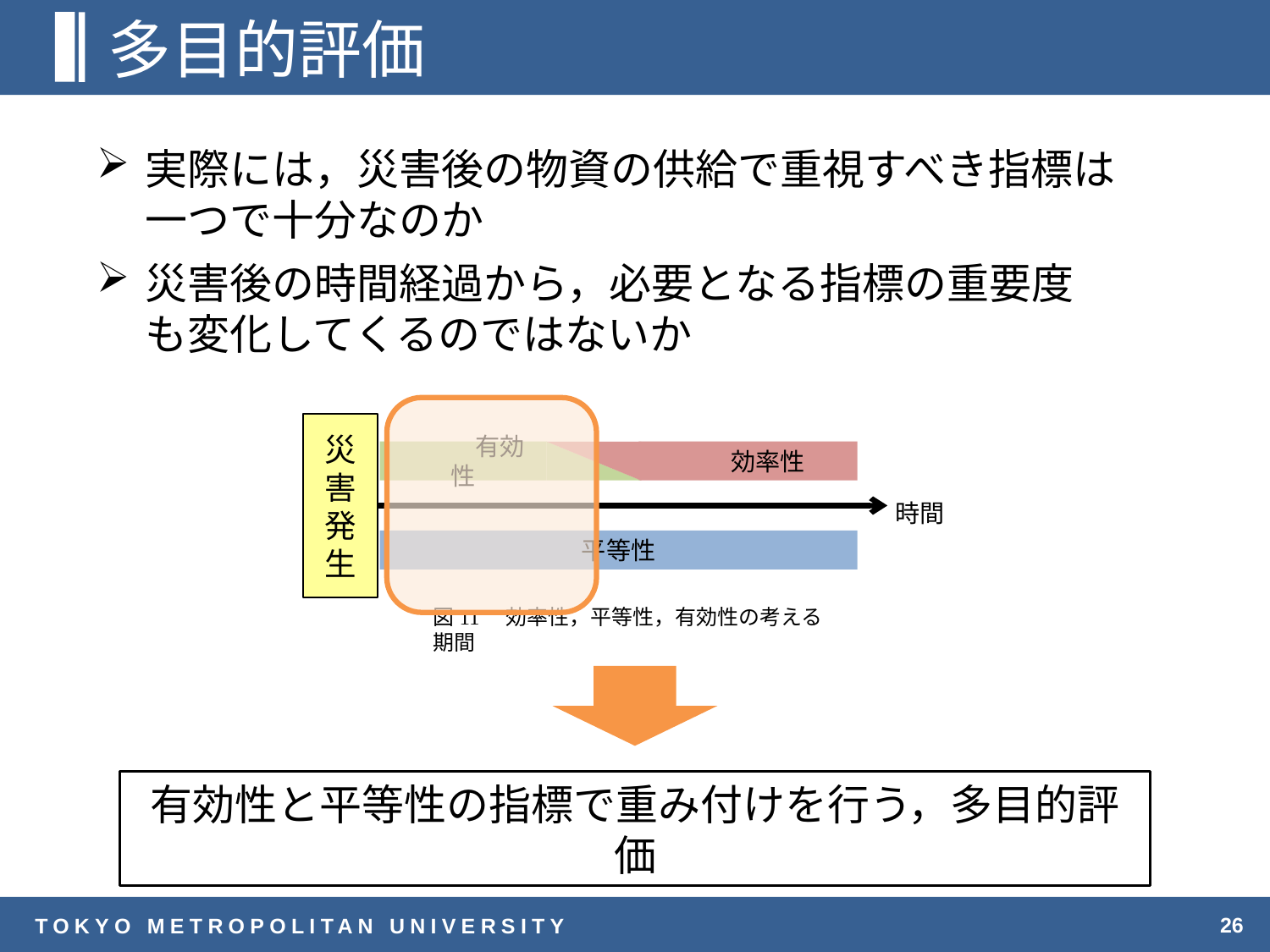

# 多目的評価
実際には，災害後の物資の供給で重視すべき指標は一つで十分なのか
災害後の時間経過から，必要となる指標の重要度も変化してくるのではないか

災害発生
　　　有効性

　　　 効率性
時間
平等性
図11　効率性，平等性，有効性の考える期間

有効性と平等性の指標で重み付けを行う，多目的評価